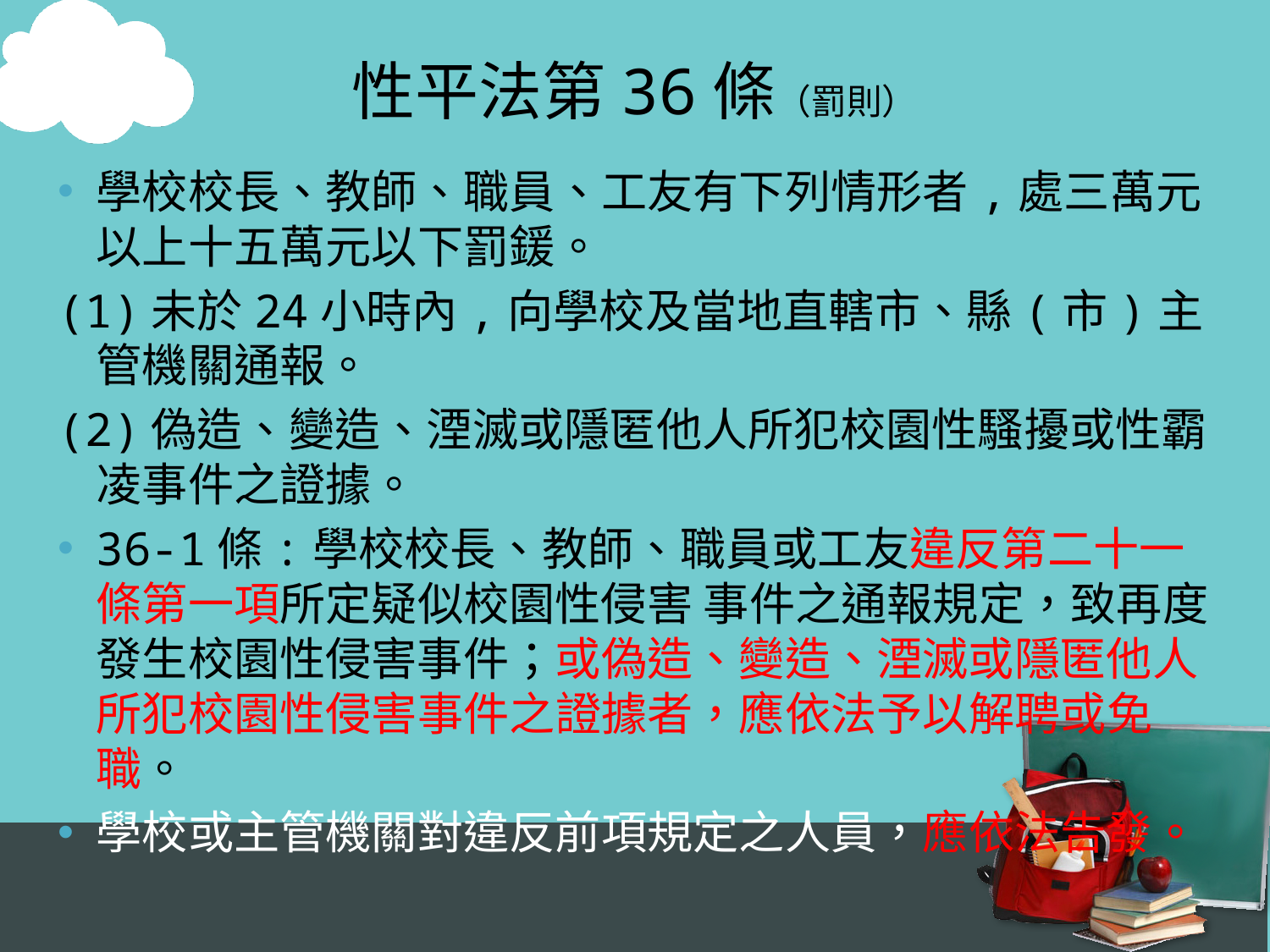

# 性平法第36條（罰則）
學校校長、教師、職員、工友有下列情形者,處三萬元以上十五萬元以下罰鍰。
(1)未於24小時內,向學校及當地直轄市、縣(市)主管機關通報。
(2)偽造、變造、湮滅或隱匿他人所犯校園性騷擾或性霸凌事件之證據。
36-1條:學校校長、教師、職員或工友違反第二十一條第一項所定疑似校園性侵害 事件之通報規定，致再度發生校園性侵害事件；或偽造、變造、湮滅或隱匿他人所犯校園性侵害事件之證據者，應依法予以解聘或免職。
學校或主管機關對違反前項規定之人員，應依法告發。